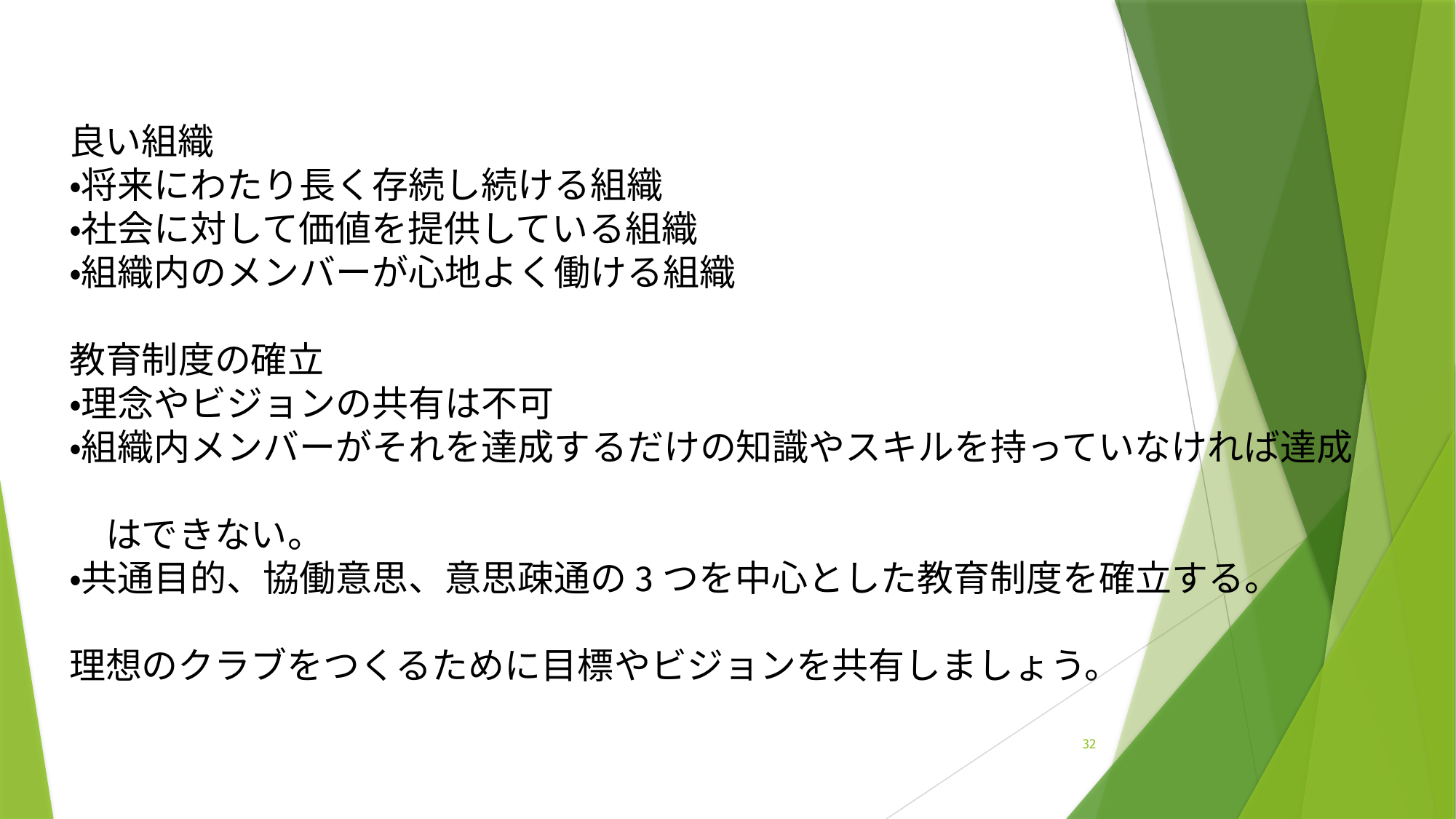

良い組織
・将来にわたり長く存続し続ける組織
・社会に対して価値を提供している組織
・組織内のメンバーが心地よく働ける組織

教育制度の確立
・理念やビジョンの共有は不可
・組織内メンバーがそれを達成するだけの知識やスキルを持っていなければ達成
　はできない。
・共通目的、協働意思、意思疎通の3つを中心とした教育制度を確立する。

理想のクラブをつくるために目標やビジョンを共有しましょう。
32